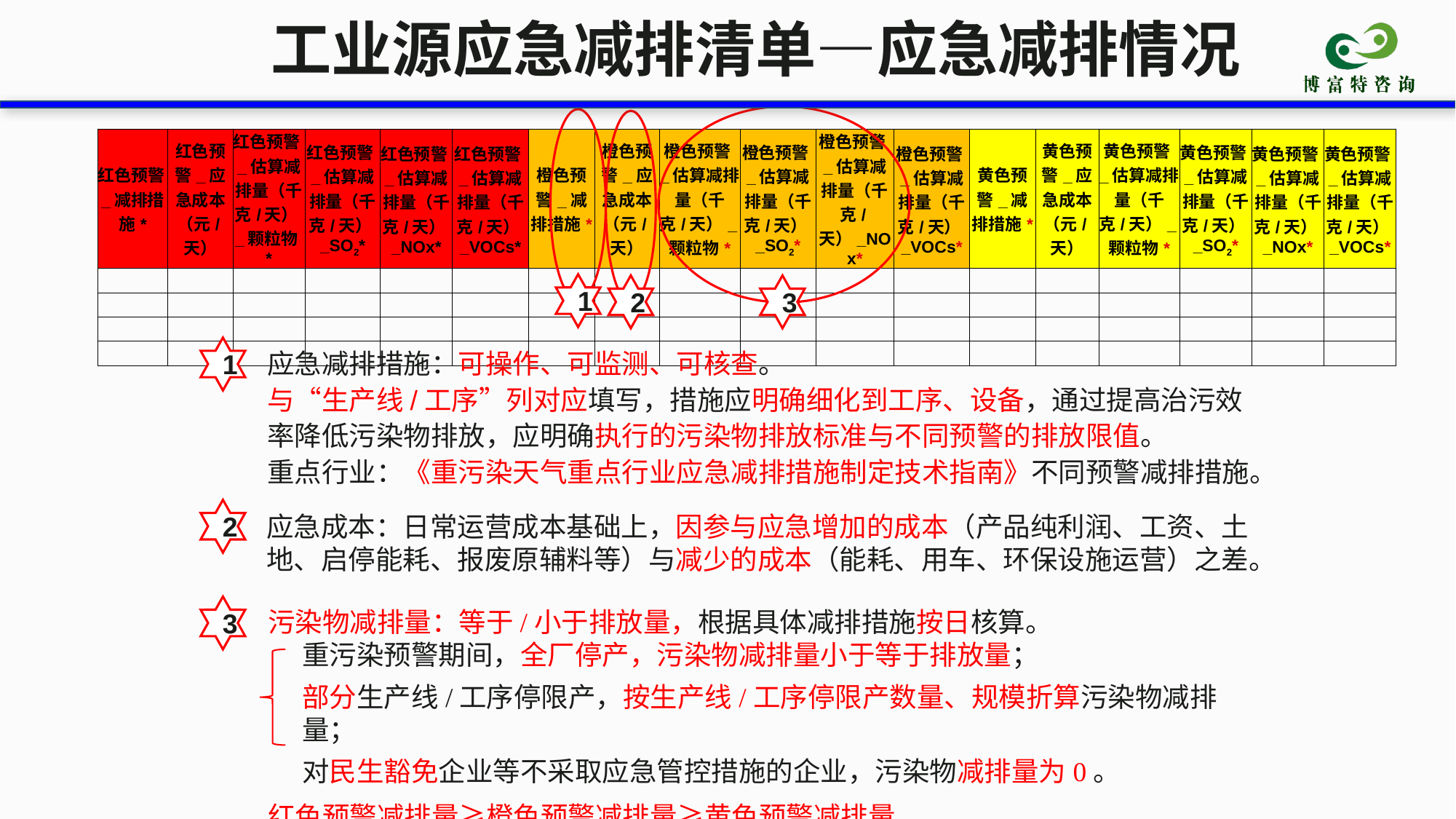

工业源应急减排清单—应急减排情况

| 红色预警\_减排措施\* | 红色预警\_应急成本（元/天） | 红色预警\_估算减排量（千克/天）\_颗粒物\* | 红色预警\_估算减排量（千克/天）\_SO2\* | 红色预警\_估算减排量（千克/天）\_NOx\* | 红色预警\_估算减排量（千克/天）\_VOCs\* | 橙色预警\_减排措施\* | 橙色预警\_应急成本（元/天） | 橙色预警\_估算减排量（千克/天）\_颗粒物\* | 橙色预警\_估算减排量（千克/天）\_SO2\* | 橙色预警\_估算减排量（千克/天）\_NOx\* | 橙色预警\_估算减排量（千克/天）\_VOCs\* | 黄色预警\_减排措施\* | 黄色预警\_应急成本（元/天） | 黄色预警\_估算减排量（千克/天）\_颗粒物\* | 黄色预警\_估算减排量（千克/天）\_SO2\* | 黄色预警\_估算减排量（千克/天）\_NOx\* | 黄色预警\_估算减排量（千克/天）\_VOCs\* |
| --- | --- | --- | --- | --- | --- | --- | --- | --- | --- | --- | --- | --- | --- | --- | --- | --- | --- |
|  |  |  |  |  |  |  |  |  |  |  |  |  |  |  |  |  |  |
|  |  |  |  |  |  |  |  |  |  |  |  |  |  |  |  |  |  |
|  |  |  |  |  |  |  |  |  |  |  |  |  |  |  |  |  |  |
|  |  |  |  |  |  |  |  |  |  |  |  |  |  |  |  |  |  |

1

2

3

1
应急减排措施：可操作、可监测、可核查。
与“生产线/工序”列对应填写，措施应明确细化到工序、设备，通过提高治污效率降低污染物排放，应明确执行的污染物排放标准与不同预警的排放限值。
重点行业：《重污染天气重点行业应急减排措施制定技术指南》不同预警减排措施。

2
应急成本：日常运营成本基础上，因参与应急增加的成本（产品纯利润、工资、土地、启停能耗、报废原辅料等）与减少的成本（能耗、用车、环保设施运营）之差。
污染物减排量：等于/小于排放量，根据具体减排措施按日核算。
重污染预警期间，全厂停产，污染物减排量小于等于排放量；
部分生产线/工序停限产，按生产线/工序停限产数量、规模折算污染物减排量；
对民生豁免企业等不采取应急管控措施的企业，污染物减排量为0。
红色预警减排量≥橙色预警减排量≥黄色预警减排量。

3